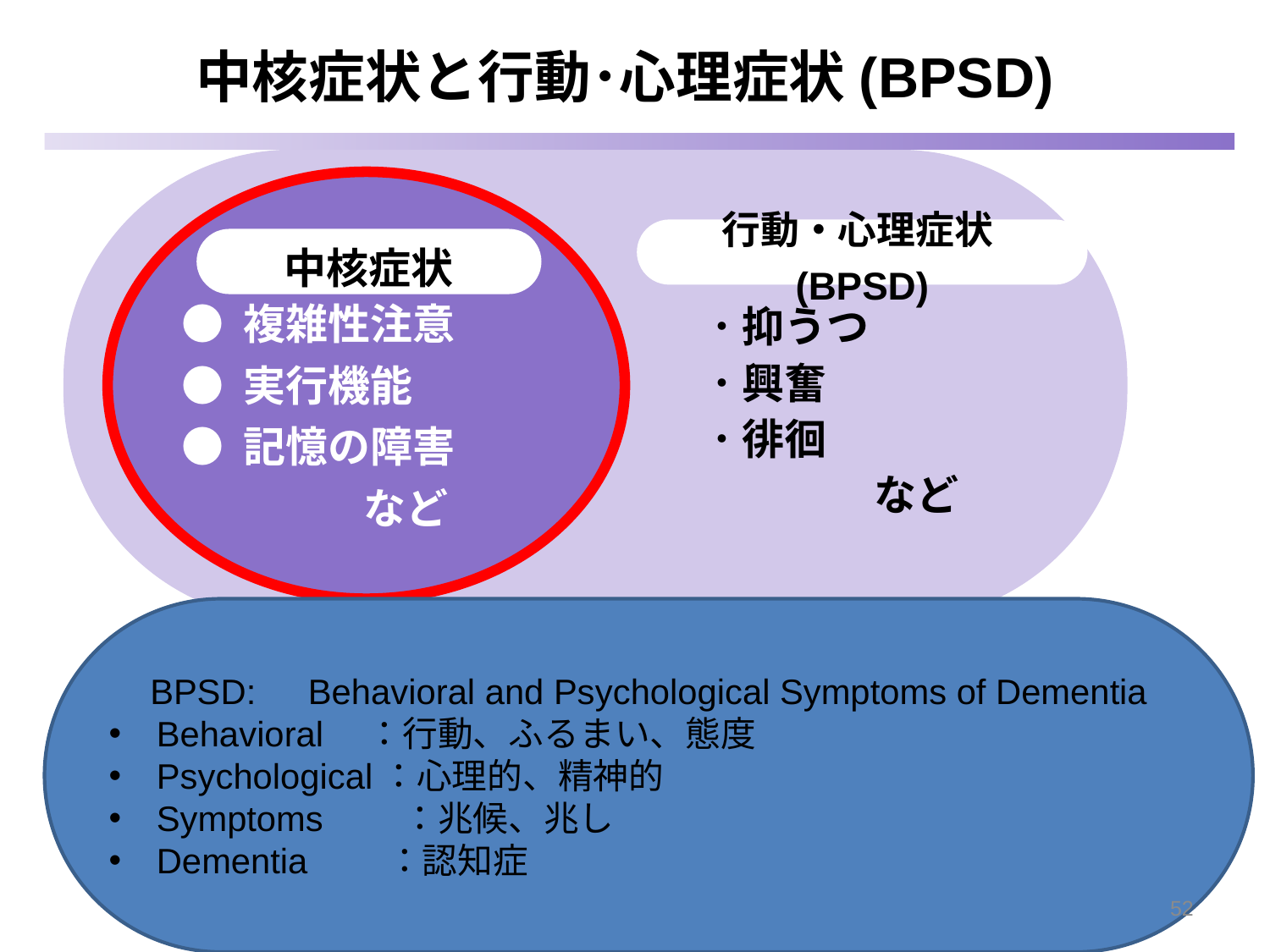

中核症状と行動･心理症状(BPSD)

行動・心理症状(BPSD)
中核症状
● 複雑性注意
● 実行機能
● 記憶の障害
                  など

･ 抑うつ
･ 興奮
･ 徘徊
                など
BPSD:　Behavioral and Psychological Symptoms of Dementia
Behavioral　：行動、ふるまい、態度
Psychological：心理的、精神的
Symptoms　　：兆候、兆し
Dementia　　：認知症
52